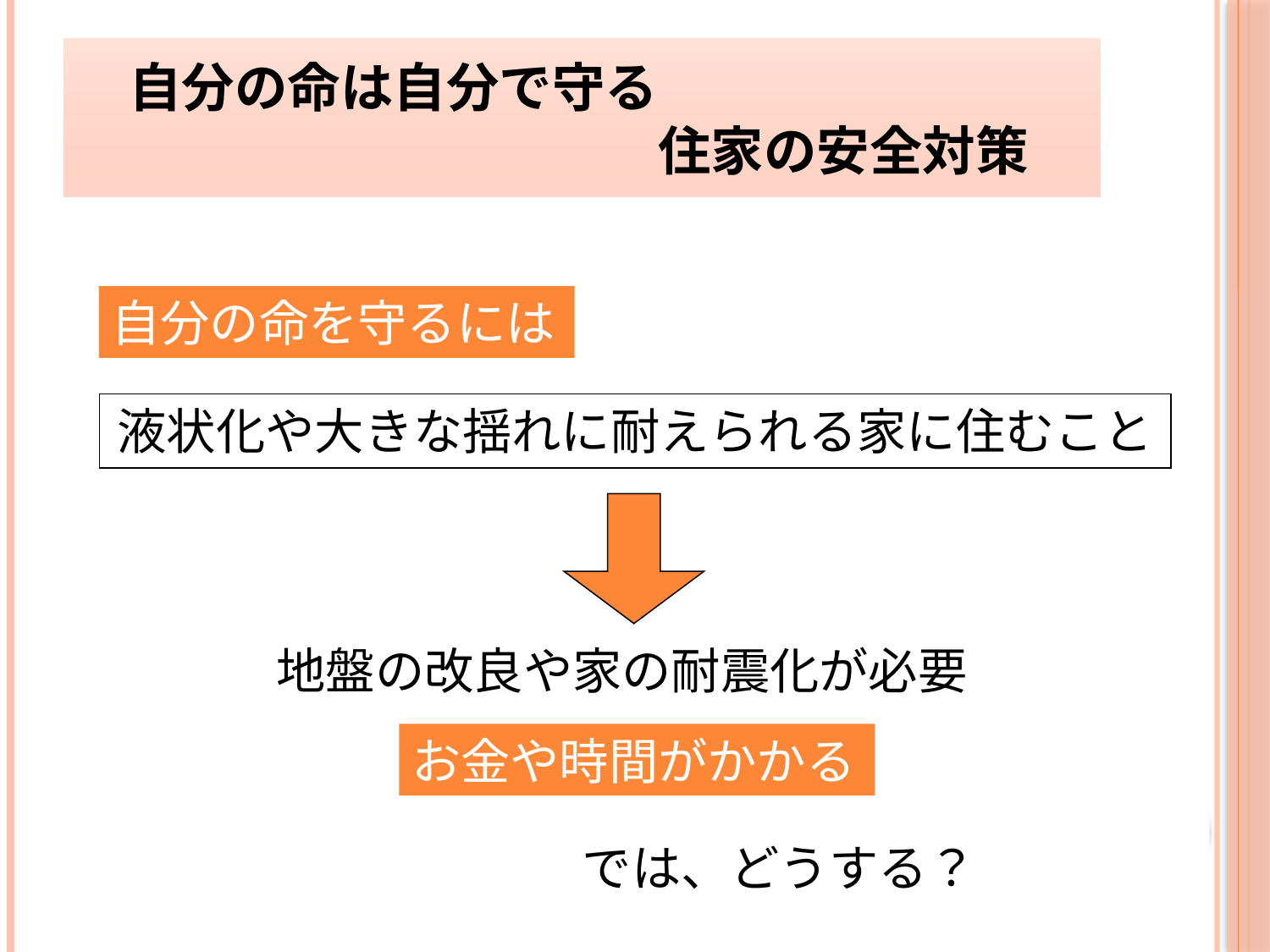

# 自分の命は自分で守る 　　　　　　　　　　　住家の安全対策
自分の命を守るには
液状化や大きな揺れに耐えられる家に住むこと

地盤の改良や家の耐震化が必要

お金や時間がかかる

では、どうする？